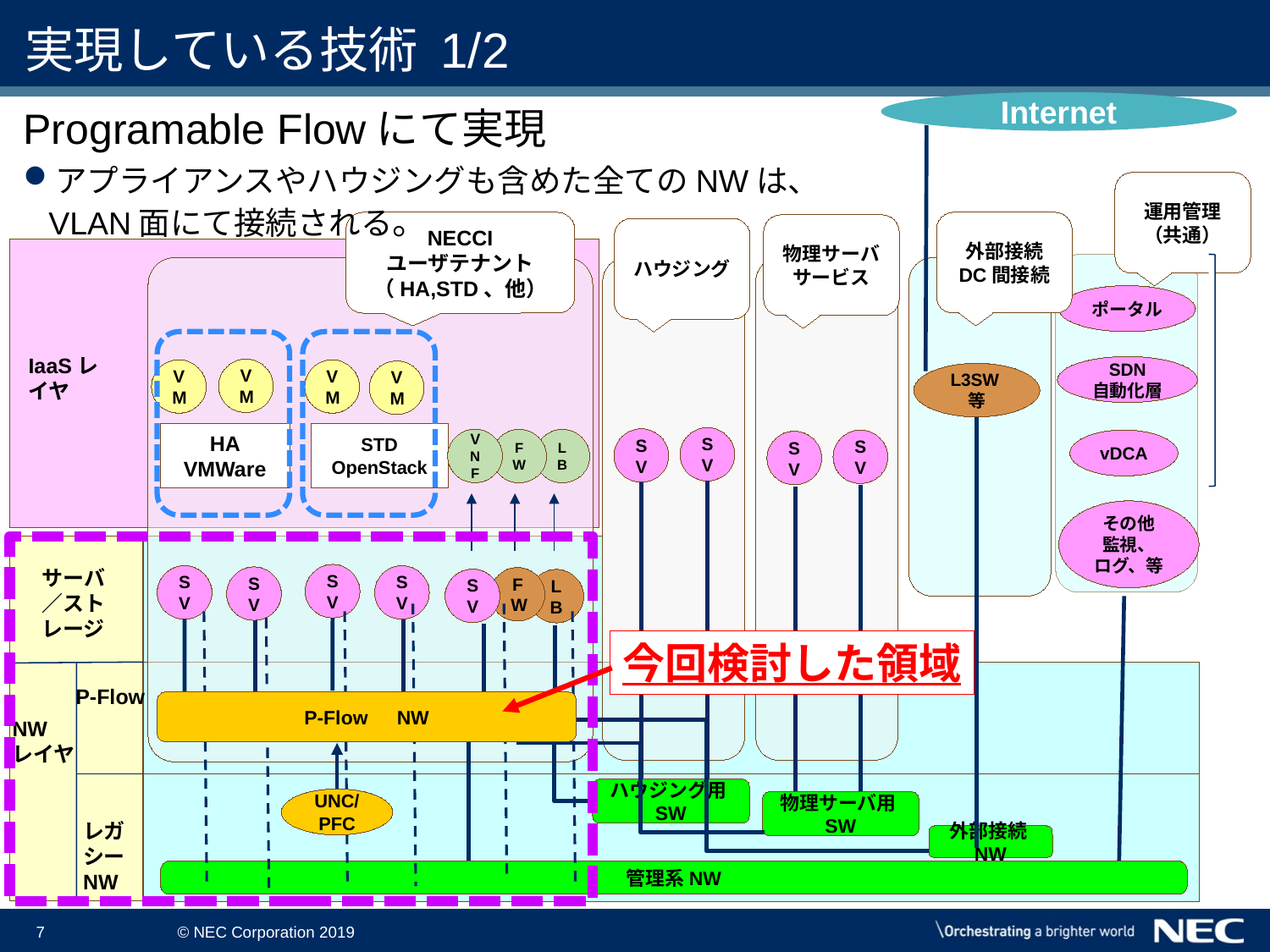

# 実現している技術 1/2
Internet
Programable Flowにて実現
アプライアンスやハウジングも含めた全てのNWは、
VLAN面にて接続される。

運用管理
（共通）
外部接続
DC間接続
NECCI
ユーザテナント
（HA,STD、他）
物理サーバ
サービス
ハウジング

ポータル

IaaSレイヤ
SDN
自動化層
VM
VM
VM
VM
L3SW等
HA
VMWare
STD
OpenStack
SV
SV
ＶNF
FW
LB
SV
vDCA
SV
その他
監視、
ログ、等

サーバ
／ストレージ
SV
SV
SV
SV
FW
SV
LB
今回検討した領域

P-Flow
P-Flow　NW
NW
レイヤ

ハウジング用SW
UNC/PFC
物理サーバ用SW
レガシーNW
外部接続NW
管理系NW